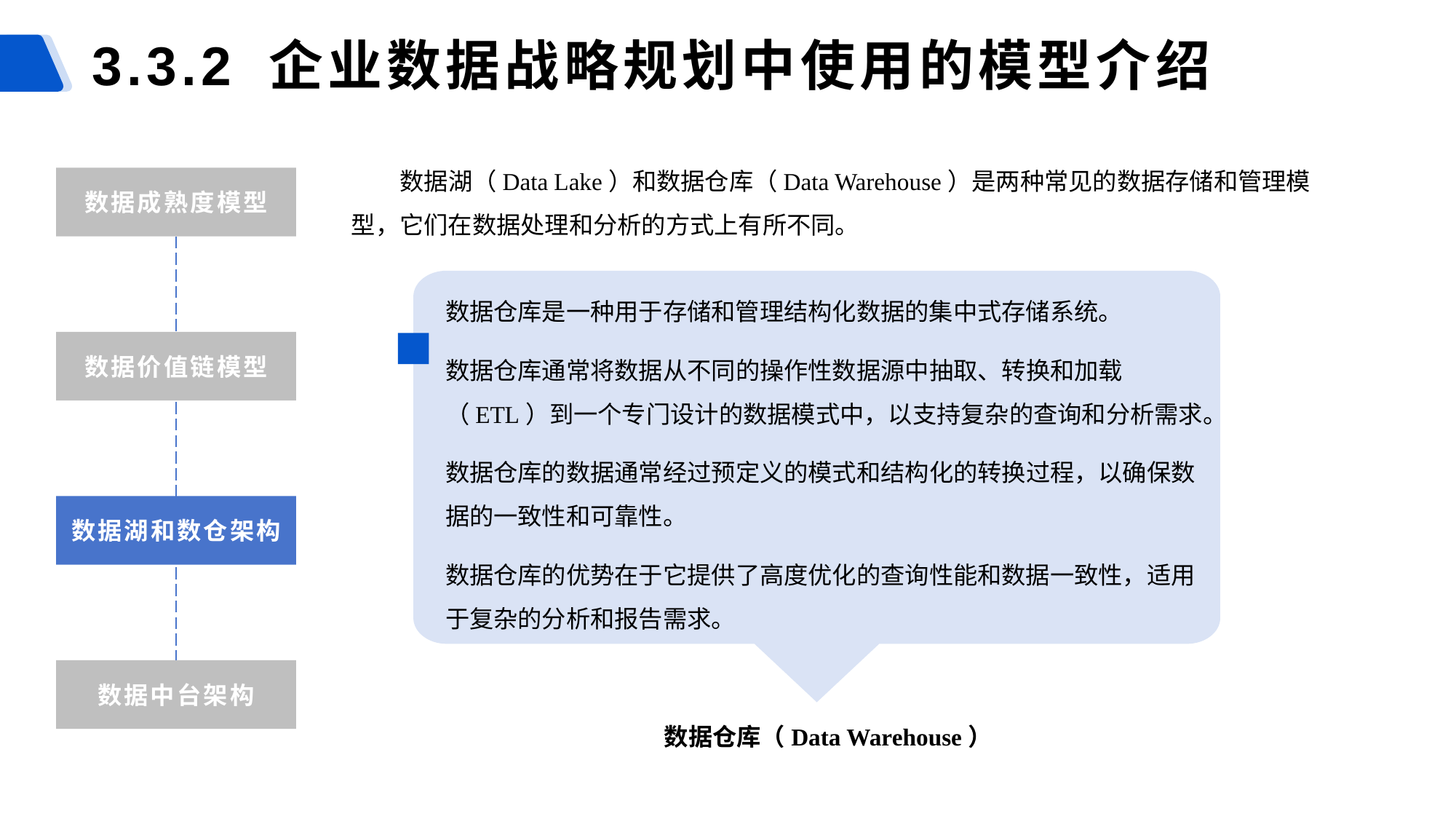

# 3.3.2 企业数据战略规划中使用的模型介绍
数据湖（Data Lake）和数据仓库（Data Warehouse）是两种常见的数据存储和管理模型，它们在数据处理和分析的方式上有所不同。

数据成熟度模型

数据仓库是一种用于存储和管理结构化数据的集中式存储系统。
数据仓库通常将数据从不同的操作性数据源中抽取、转换和加载（ETL）到一个专门设计的数据模式中，以支持复杂的查询和分析需求。
数据仓库的数据通常经过预定义的模式和结构化的转换过程，以确保数据的一致性和可靠性。
数据仓库的优势在于它提供了高度优化的查询性能和数据一致性，适用于复杂的分析和报告需求。
数据价值链模型

数据湖和数仓架构
数据中台架构
数据仓库（Data Warehouse）